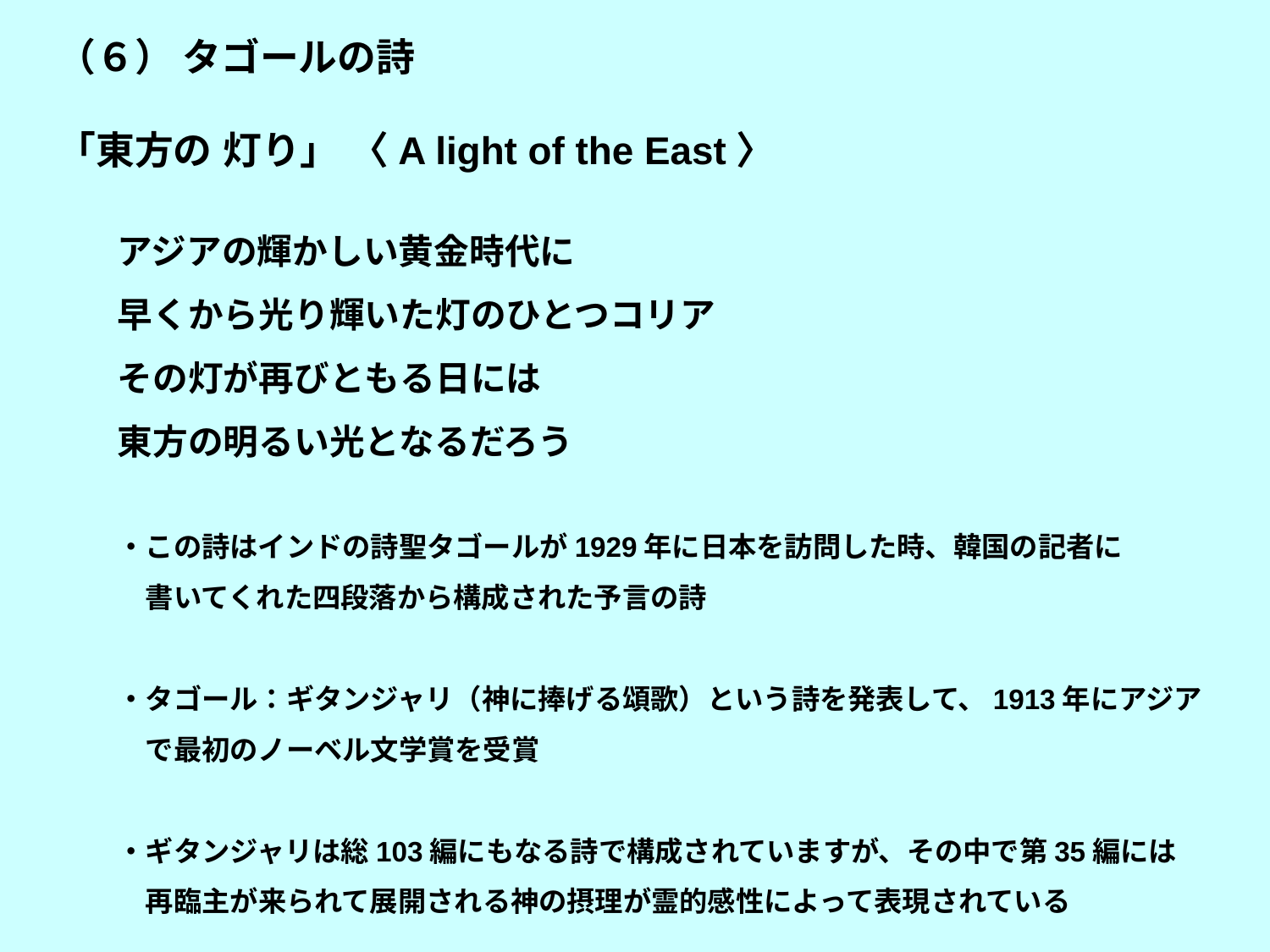

（６） タゴールの詩

「東方の 灯り」 〈A light of the East〉
アジアの輝かしい黄金時代に
早くから光り輝いた灯のひとつコリア
その灯が再びともる日には
東方の明るい光となるだろう

・この詩はインドの詩聖タゴールが1929年に日本を訪問した時、韓国の記者に
　書いてくれた四段落から構成された予言の詩

・タゴール：ギタンジャリ（神に捧げる頌歌）という詩を発表して、1913年にアジア
　で最初のノーベル文学賞を受賞

・ギタンジャリは総103編にもなる詩で構成されていますが、その中で第35編には
　再臨主が来られて展開される神の摂理が霊的感性によって表現されている